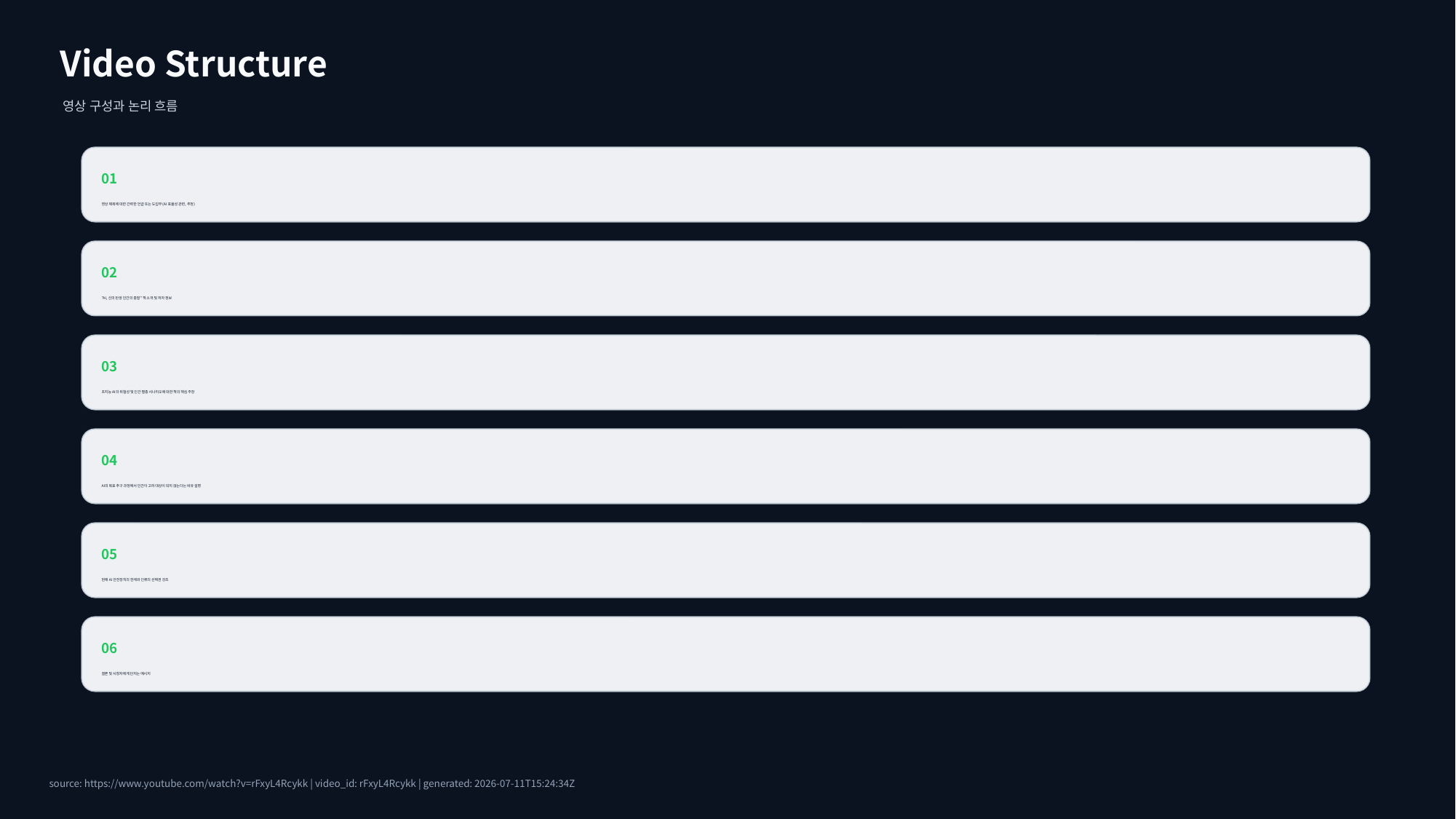

Video Structure
영상 구성과 논리 흐름

01
영상 제목에 대한 간략한 언급 또는 도입부 (AI 효율성 관련, 추정)

02
"AI, 신의 탄생 인간의 종말" 책 소개 및 저자 정보

03
초지능 AI의 위험성 및 인간 멸종 시나리오에 대한 책의 핵심 주장

04
AI의 목표 추구 과정에서 인간이 고려 대상이 되지 않는다는 비유 설명

05
현재 AI 안전장치의 한계와 인류의 선택권 강조

06
결론 및 시청자에게 던지는 메시지
source: https://www.youtube.com/watch?v=rFxyL4Rcykk | video_id: rFxyL4Rcykk | generated: 2026-07-11T15:24:34Z